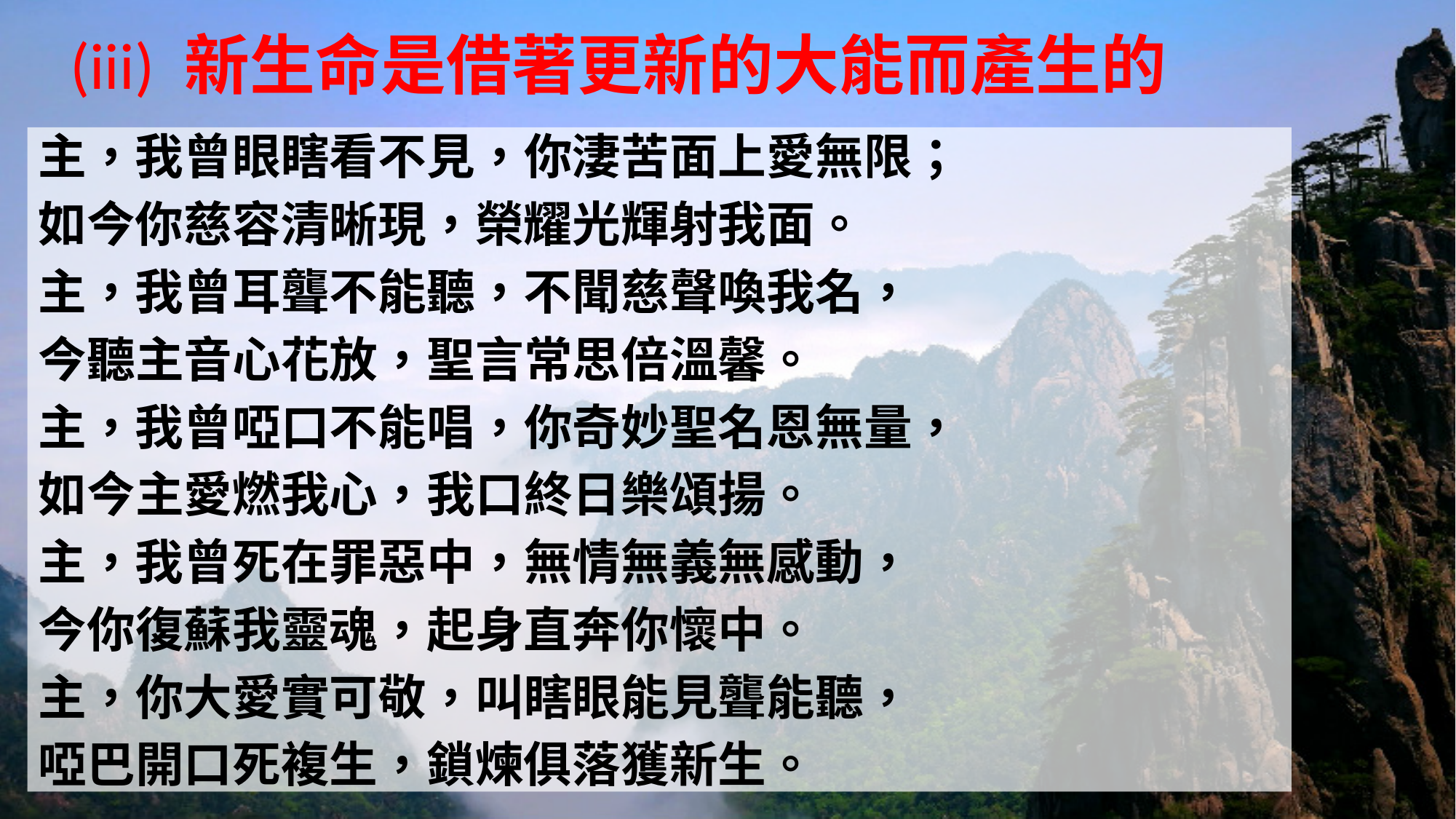

# (iii) 新生命是借著更新的大能而產生的
主，我曾眼瞎看不見，你淒苦面上愛無限；
如今你慈容清晰現，榮耀光輝射我面。
主，我曾耳聾不能聽，不聞慈聲喚我名，
今聽主音心花放，聖言常思倍溫馨。
主，我曾啞口不能唱，你奇妙聖名恩無量，
如今主愛燃我心，我口終日樂頌揚。
主，我曾死在罪惡中，無情無義無感動，
今你復蘇我靈魂，起身直奔你懷中。
主，你大愛實可敬，叫瞎眼能見聾能聽，
啞巴開口死複生，鎖煉俱落獲新生。